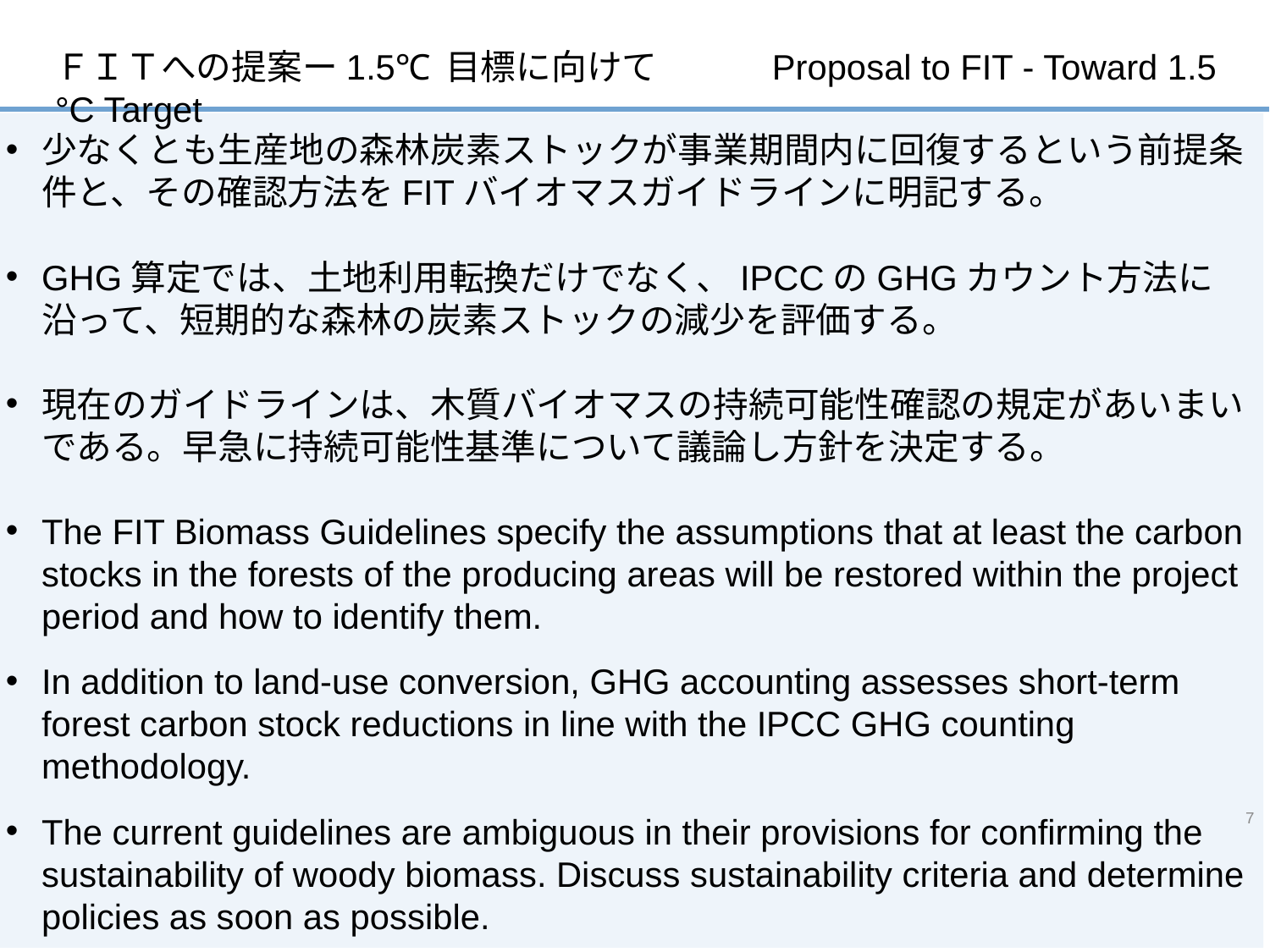

ＦＩＴへの提案ー1.5℃目標に向けて　　　Proposal to FIT - Toward 1.5 °C Target

少なくとも生産地の森林炭素ストックが事業期間内に回復するという前提条件と、その確認方法をFITバイオマスガイドラインに明記する。

GHG算定では、土地利用転換だけでなく、IPCCのGHGカウント方法に沿って、短期的な森林の炭素ストックの減少を評価する。

現在のガイドラインは、木質バイオマスの持続可能性確認の規定があいまいである。早急に持続可能性基準について議論し方針を決定する。

The FIT Biomass Guidelines specify the assumptions that at least the carbon stocks in the forests of the producing areas will be restored within the project period and how to identify them.

In addition to land-use conversion, GHG accounting assesses short-term forest carbon stock reductions in line with the IPCC GHG counting methodology.

The current guidelines are ambiguous in their provisions for confirming the sustainability of woody biomass. Discuss sustainability criteria and determine policies as soon as possible.
7